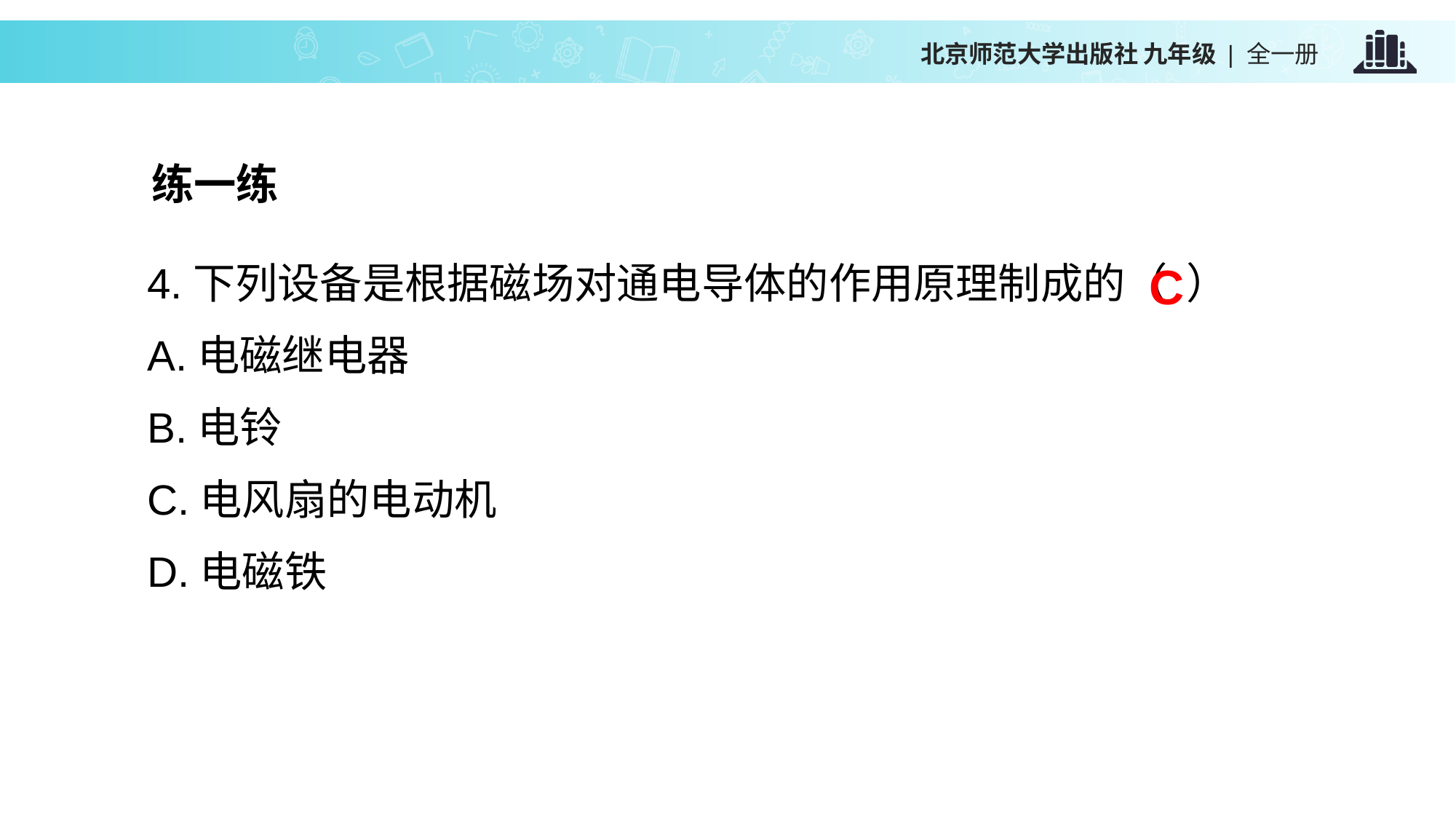

练一练
4.下列设备是根据磁场对通电导体的作用原理制成的（  ）
A.电磁继电器
B.电铃
C.电风扇的电动机
D.电磁铁
C